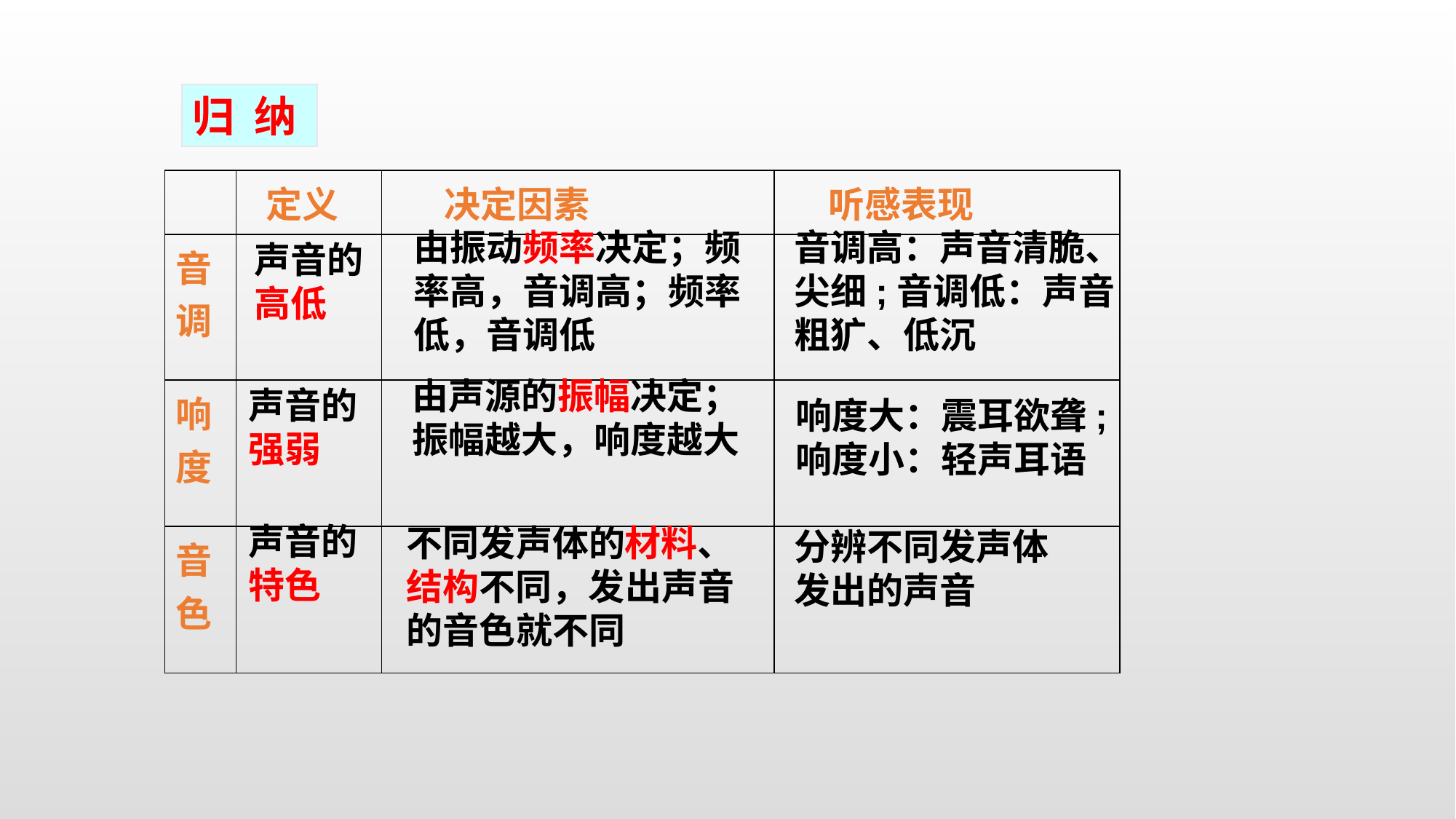

归  纳
|  | 定义 | 决定因素 | 听感表现 |
| --- | --- | --- | --- |
| 音 调 |  |  |  |
| 响 度 |  |  |  |
| 音色 |  |  |  |
由振动频率决定；频率高，音调高；频率低，音调低
音调高：声音清脆、尖细;音调低：声音粗犷、低沉
声音的高低
由声源的振幅决定；振幅越大，响度越大
声音的强弱
响度大：震耳欲聋;响度小：轻声耳语
声音的特色
不同发声体的材料、结构不同，发出声音的音色就不同
分辨不同发声体发出的声音